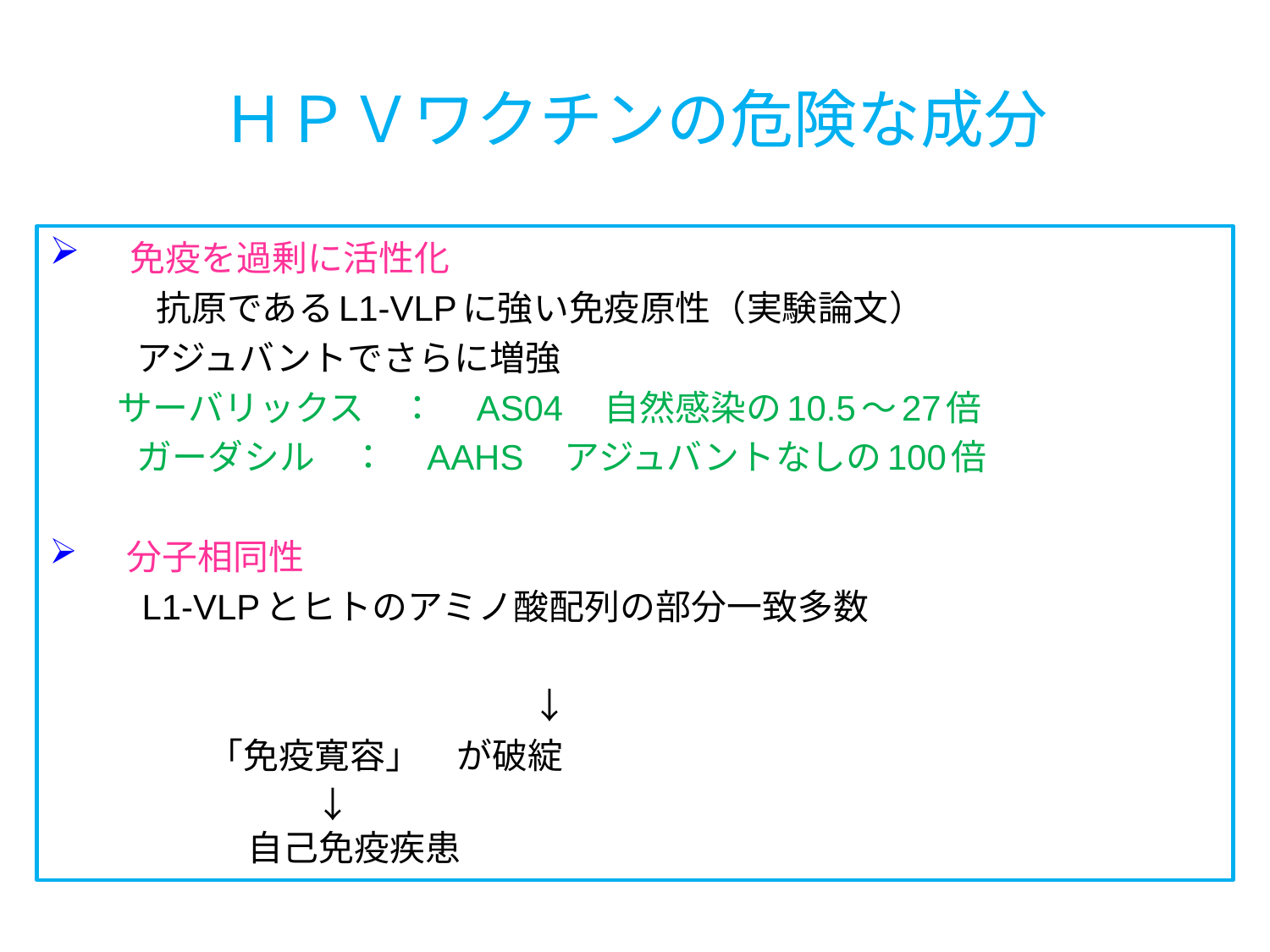

# ＨＰＶワクチンの危険な成分
　免疫を過剰に活性化
　　　抗原であるL1-VLPに強い免疫原性（実験論文）
　　  アジュバントでさらに増強
　    サーバリックス　：　AS04　自然感染の10.5～27倍
　　  ガーダシル　：　AAHS　アジュバントなしの100倍

　分子相同性
　　  L1-VLPとヒトのアミノ酸配列の部分一致多数

　   　　　    　　　　　　　　↓
                   「免疫寛容」　が破綻
                                 ↓
                        自己免疫疾患